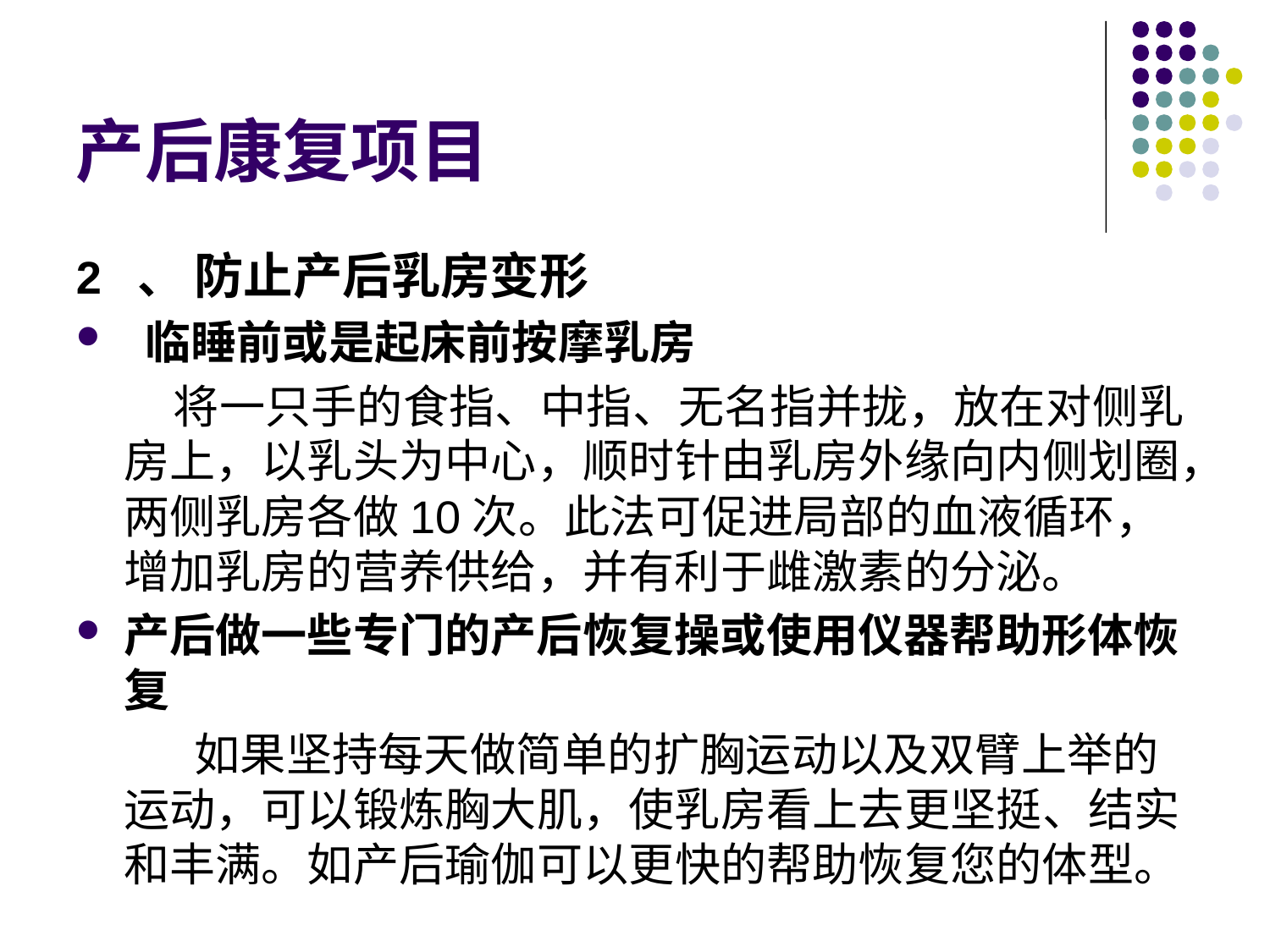

# 产后康复项目
2  、 防止产后乳房变形
 临睡前或是起床前按摩乳房
　     将一只手的食指、中指、无名指并拢，放在对侧乳房上，以乳头为中心，顺时针由乳房外缘向内侧划圈，两侧乳房各做10次。此法可促进局部的血液循环，增加乳房的营养供给，并有利于雌激素的分泌。
产后做一些专门的产后恢复操或使用仪器帮助形体恢复
　       如果坚持每天做简单的扩胸运动以及双臂上举的运动，可以锻炼胸大肌，使乳房看上去更坚挺、结实和丰满。如产后瑜伽可以更快的帮助恢复您的体型。